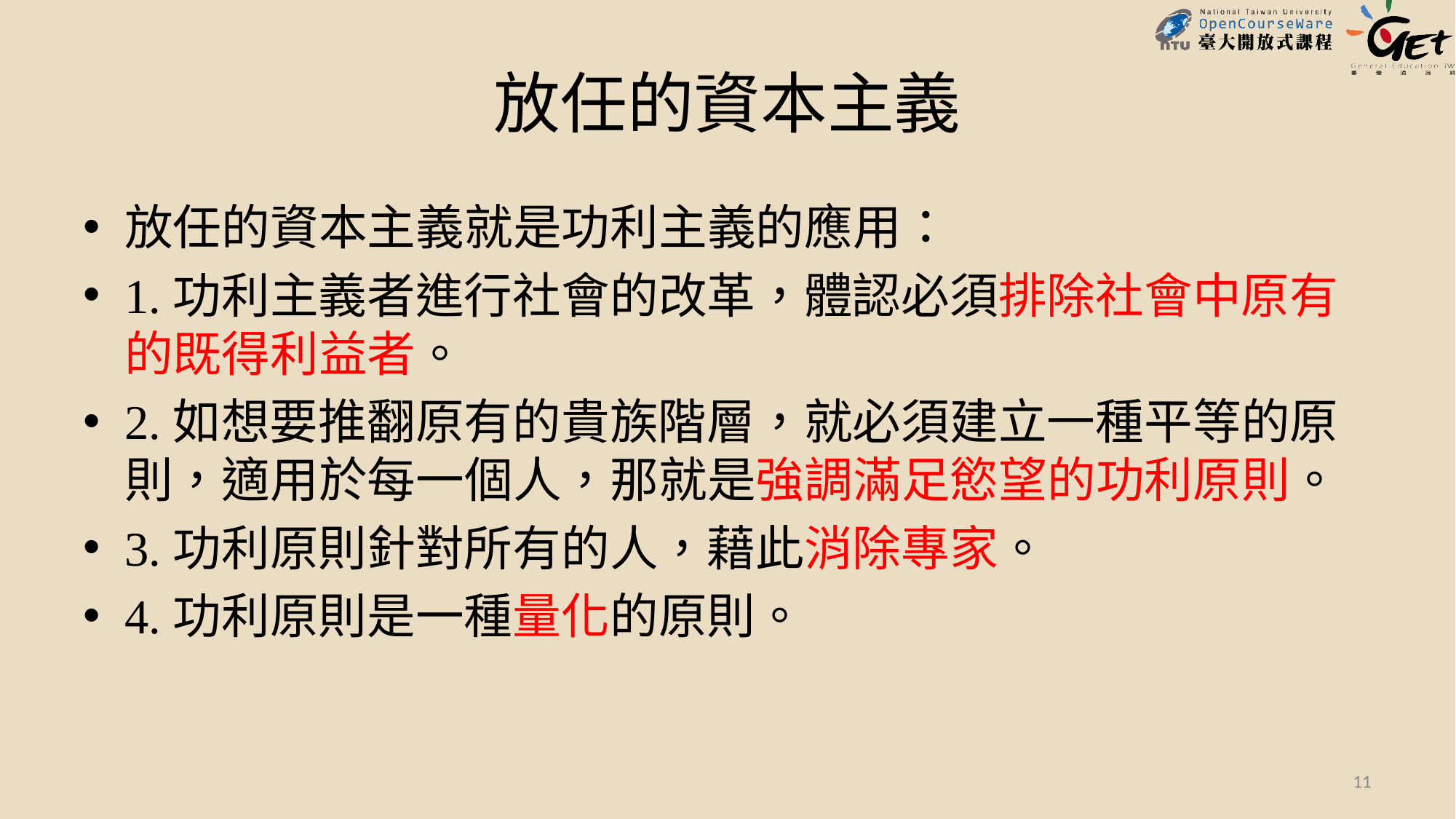

# 放任的資本主義
放任的資本主義就是功利主義的應用：
1.功利主義者進行社會的改革，體認必須排除社會中原有的既得利益者。
2.如想要推翻原有的貴族階層，就必須建立一種平等的原則，適用於每一個人，那就是強調滿足慾望的功利原則。
3.功利原則針對所有的人，藉此消除專家。
4.功利原則是一種量化的原則。
11